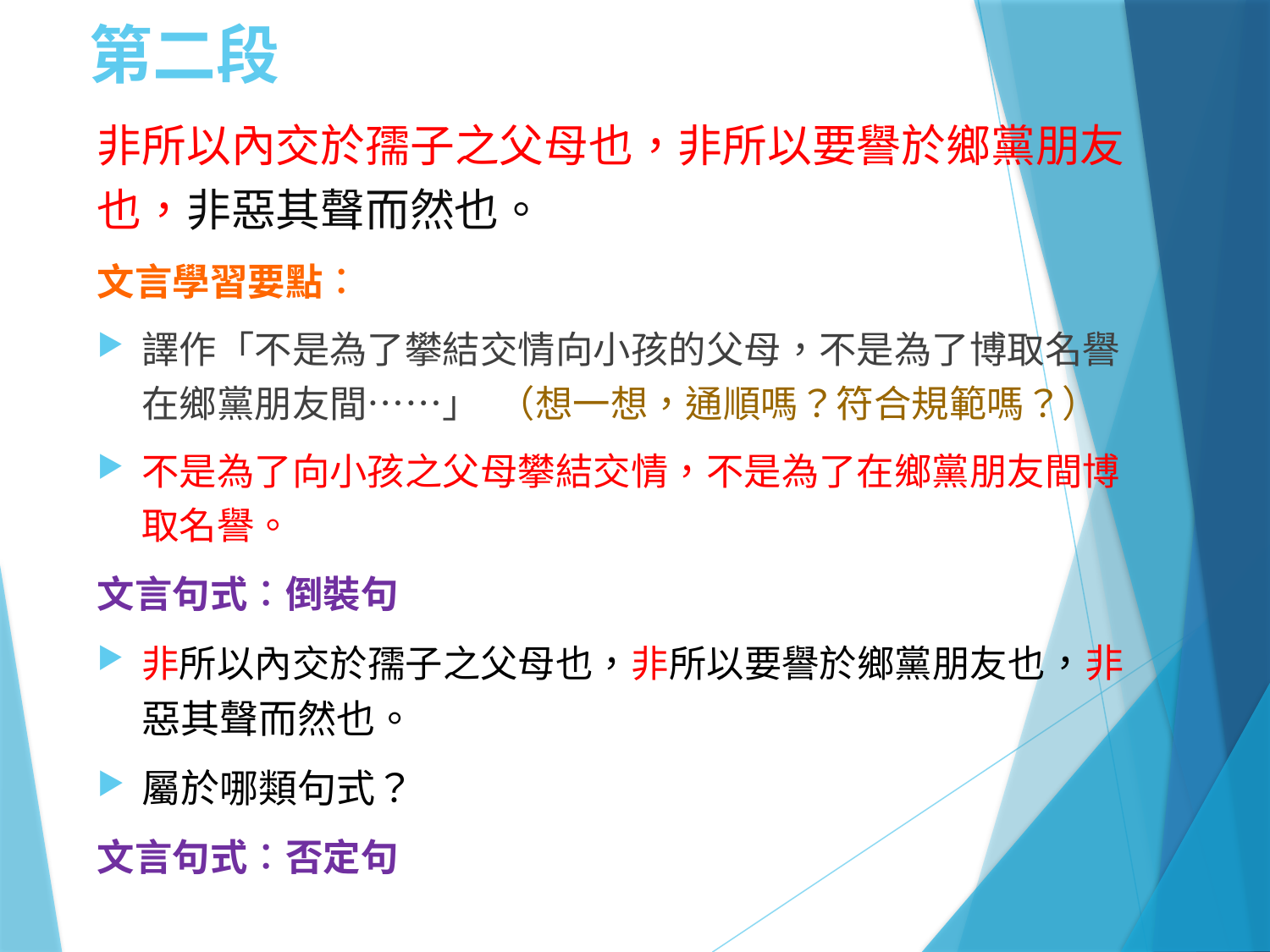

# 第二段
非所以內交於孺子之父母也，非所以要譽於鄉黨朋友也，非惡其聲而然也。
文言學習要點︰
譯作「不是為了攀結交情向小孩的父母，不是為了博取名譽在鄉黨朋友間……」  （想一想，通順嗎？符合規範嗎？）
不是為了向小孩之父母攀結交情，不是為了在鄉黨朋友間博取名譽。
文言句式︰倒裝句
非所以內交於孺子之父母也，非所以要譽於鄉黨朋友也，非惡其聲而然也。
屬於哪類句式？
文言句式︰否定句